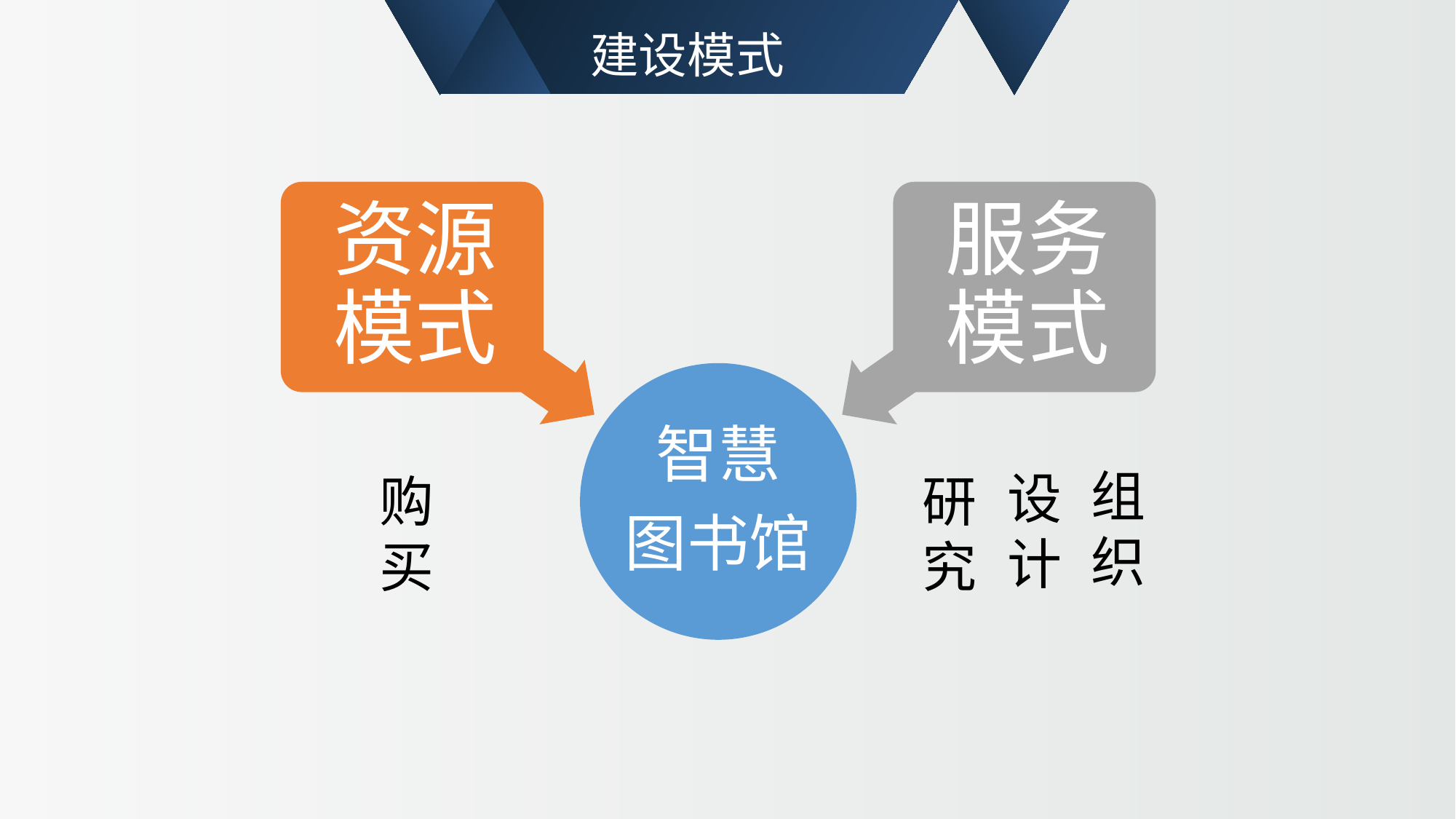

建设模式
智慧
图书馆
资源模式
服务模式
组织
设计
研究
购买